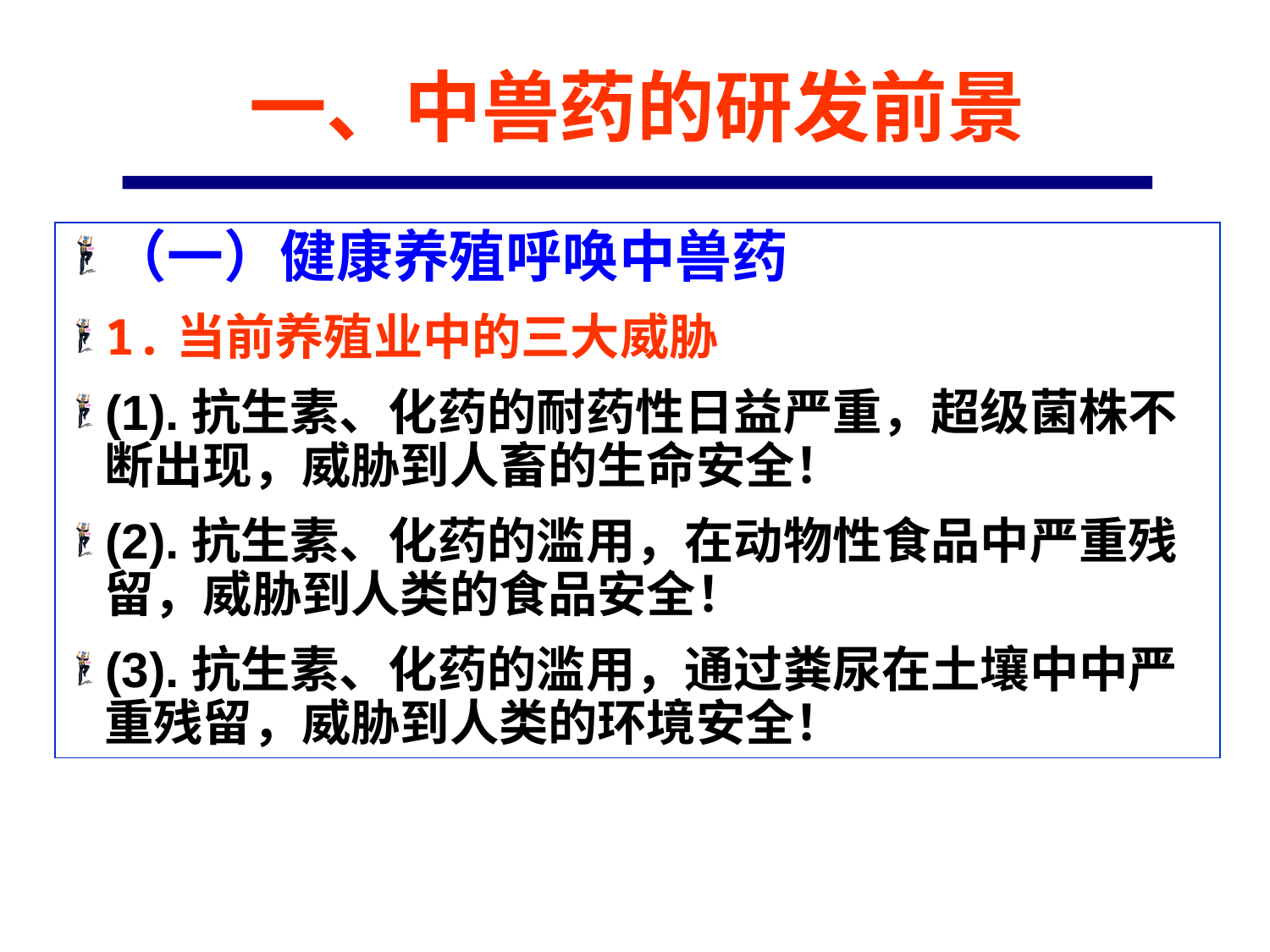

# 一、中兽药的研发前景

（一）健康养殖呼唤中兽药
1.当前养殖业中的三大威胁
(1).抗生素、化药的耐药性日益严重，超级菌株不断出现，威胁到人畜的生命安全！
(2).抗生素、化药的滥用，在动物性食品中严重残留，威胁到人类的食品安全！
(3).抗生素、化药的滥用，通过粪尿在土壤中中严重残留，威胁到人类的环境安全！